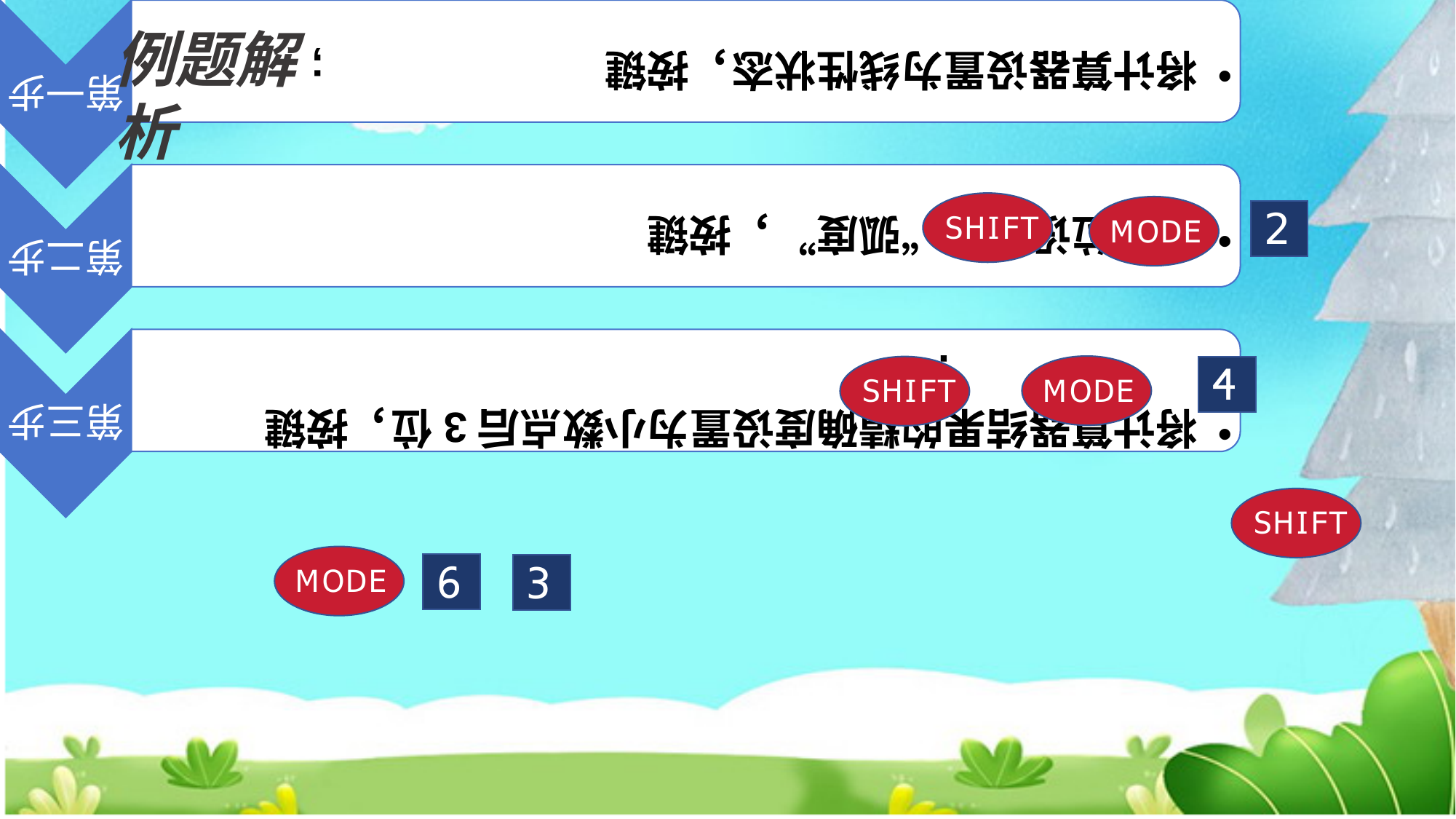

例题解析
第一步
将计算器设置为线性状态，按键                            ;
第二步
将单位设置为“弧度”，按键
第三步
将计算器结果的精确度设置为小数点后3位，按键
                     .

SHIFT
2

MODE
4

MODE

SHIFT

SHIFT

MODE
6

3